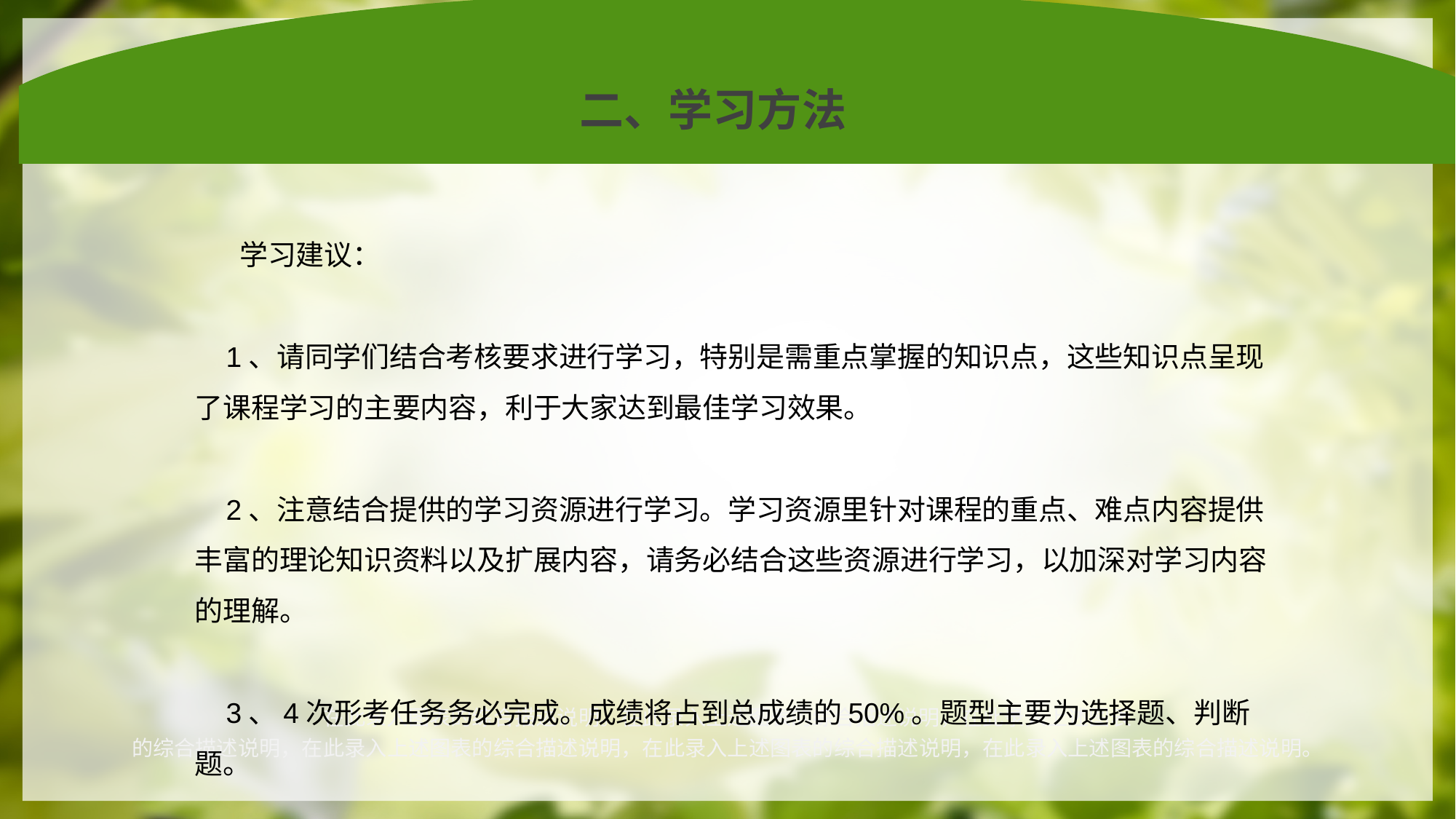

二、学习方法
      学习建议：

    1、请同学们结合考核要求进行学习，特别是需重点掌握的知识点，这些知识点呈现了课程学习的主要内容，利于大家达到最佳学习效果。

    2、注意结合提供的学习资源进行学习。学习资源里针对课程的重点、难点内容提供丰富的理论知识资料以及扩展内容，请务必结合这些资源进行学习，以加深对学习内容的理解。

    3、4次形考任务务必完成。成绩将占到总成绩的50%。题型主要为选择题、判断题。
在此录入图表的综合描述说明。在此录入上述图表的综合描述说明，在此录入上述图表
的综合描述说明，在此录入上述图表的综合描述说明，在此录入上述图表的综合描述说明，在此录入上述图表的综合描述说明。